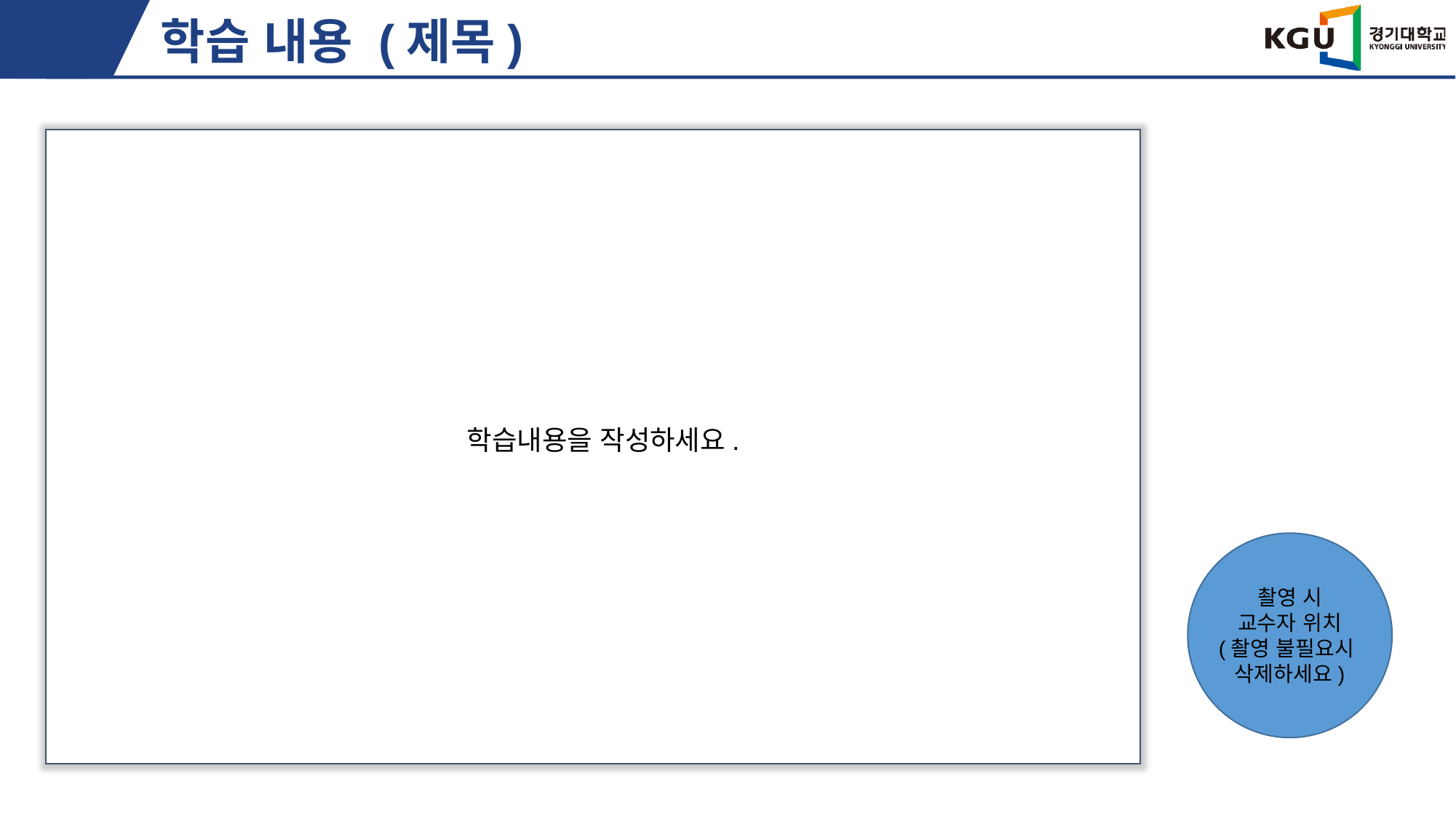

# 학습 내용 (제목)

학습내용을 작성하세요.
촬영 시
교수자 위치
(촬영 불필요시
삭제하세요)